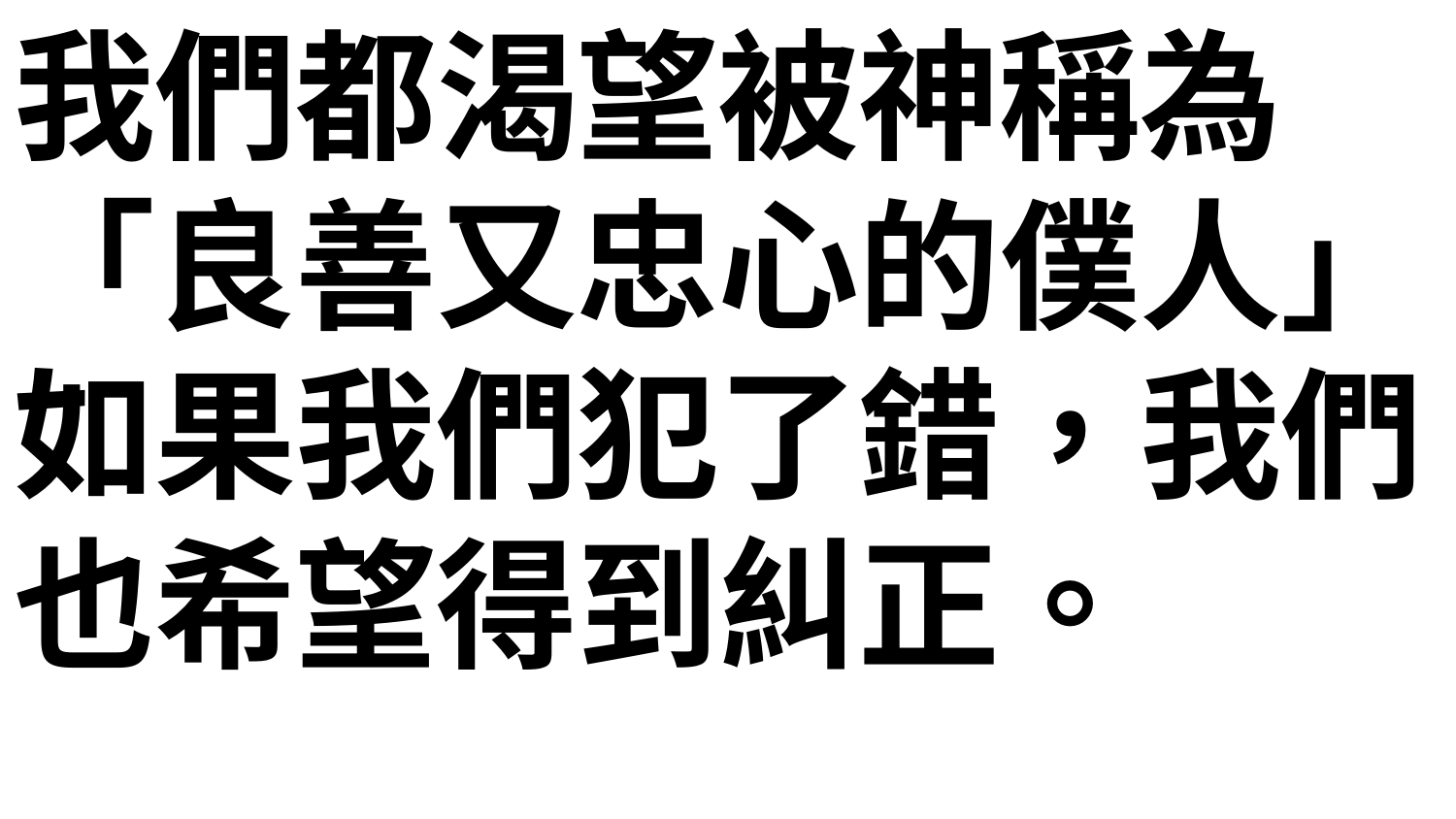

我們都渴望被神稱為「良善又忠心的僕人」.如果我們犯了錯，我們也希望得到糾正。